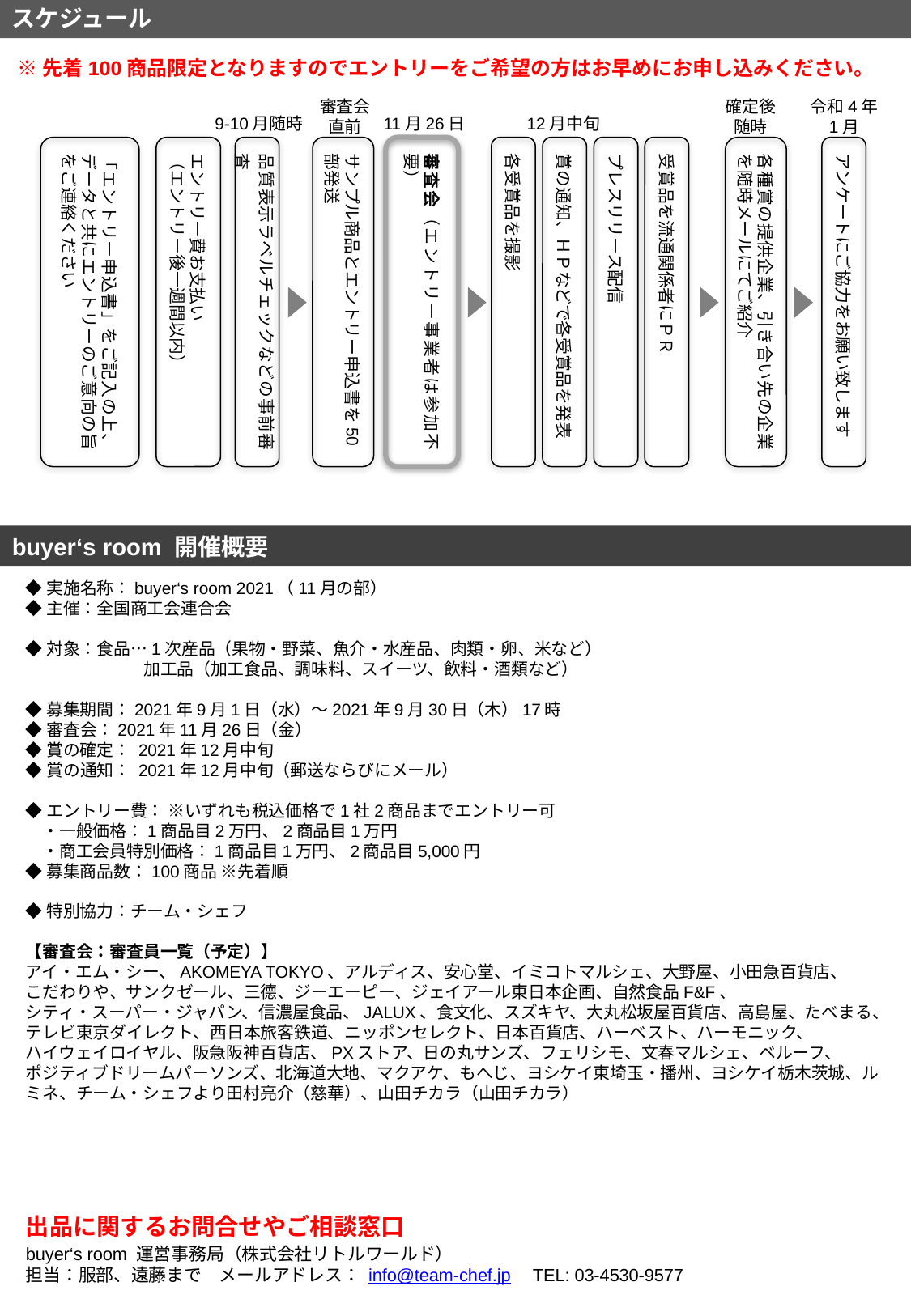

スケジュール
※先着100商品限定となりますのでエントリーをご希望の方はお早めにお申し込みください。
審査会
直前
確定後
随時
令和4年
1月
9-10月随時
11月26日
12月中旬

「エントリー申込書」をご記入の上、データと共にエントリーのご意向の旨をご連絡ください
エントリー費お支払い
（エントリー後一週間以内）
品質表示ラベルチェックなどの事前審査
サンプル商品とエントリー申込書を50部発送
審査会（エントリー事業者は参加不要）
各受賞品を撮影
賞の通知、ＨＰなどで各受賞品を発表
プレスリリース配信
受賞品を流通関係者にＰＲ
各種賞の提供企業、引き合い先の企業を随時メールにてご紹介
アンケートにご協力をお願い致します

buyer‘s room 開催概要
◆実施名称：buyer‘s room 2021（11月の部）
◆主催：全国商工会連合会

◆対象：食品…1次産品（果物・野菜、魚介・水産品、肉類・卵、米など）
　　　　　　　加工品（加工食品、調味料、スイーツ、飲料・酒類など）

◆募集期間：2021年9月1日（水）～2021年9月30日（木）17時
◆審査会：2021年11月26日（金）
◆賞の確定： 2021年12月中旬
◆賞の通知： 2021年12月中旬（郵送ならびにメール）

◆エントリー費： ※いずれも税込価格で1社2商品までエントリー可
　・一般価格：1商品目2万円、2商品目1万円
　・商工会員特別価格：1商品目1万円、2商品目5,000円
◆募集商品数：100商品 ※先着順

◆特別協力：チーム・シェフ

【審査会：審査員一覧（予定）】
アイ・エム・シー、AKOMEYA TOKYO、アルディス、安心堂、イミコトマルシェ、大野屋、小田急百貨店、
こだわりや、サンクゼール、三德、ジーエーピー、ジェイアール東日本企画、自然食品F&F、
シティ・スーパー・ジャパン、信濃屋食品、JALUX、食文化、スズキヤ、大丸松坂屋百貨店、高島屋、たべまる、テレビ東京ダイレクト、西日本旅客鉄道、ニッポンセレクト、日本百貨店、ハーベスト、ハーモニック、
ハイウェイロイヤル、阪急阪神百貨店、PXストア、日の丸サンズ、フェリシモ、文春マルシェ、ベルーフ、
ポジティブドリームパーソンズ、北海道大地、マクアケ、もへじ、ヨシケイ東埼玉・播州、ヨシケイ栃木茨城、ルミネ、チーム・シェフより田村亮介（慈華）、山田チカラ（山田チカラ）
出品に関するお問合せやご相談窓口
buyer‘s room 運営事務局（株式会社リトルワールド）
担当：服部、遠藤まで　メールアドレス： info@team-chef.jp　TEL: 03-4530-9577